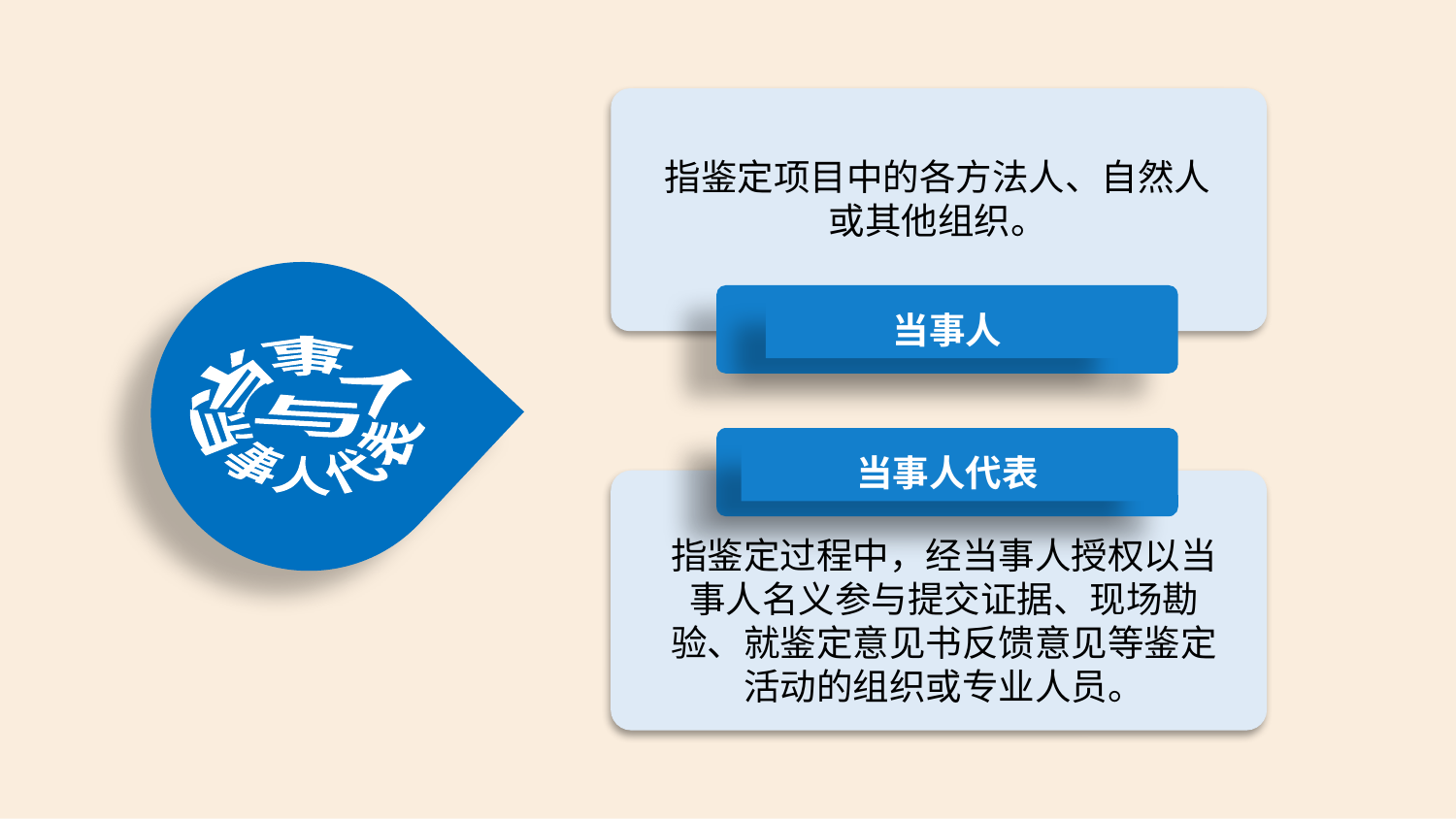

指鉴定项目中的各方法人、自然人或其他组织。

 当事人
与
当事人代表

当事人

当事人代表

指鉴定过程中，经当事人授权以当事人名义参与提交证据、现场勘验、就鉴定意见书反馈意见等鉴定活动的组织或专业人员。